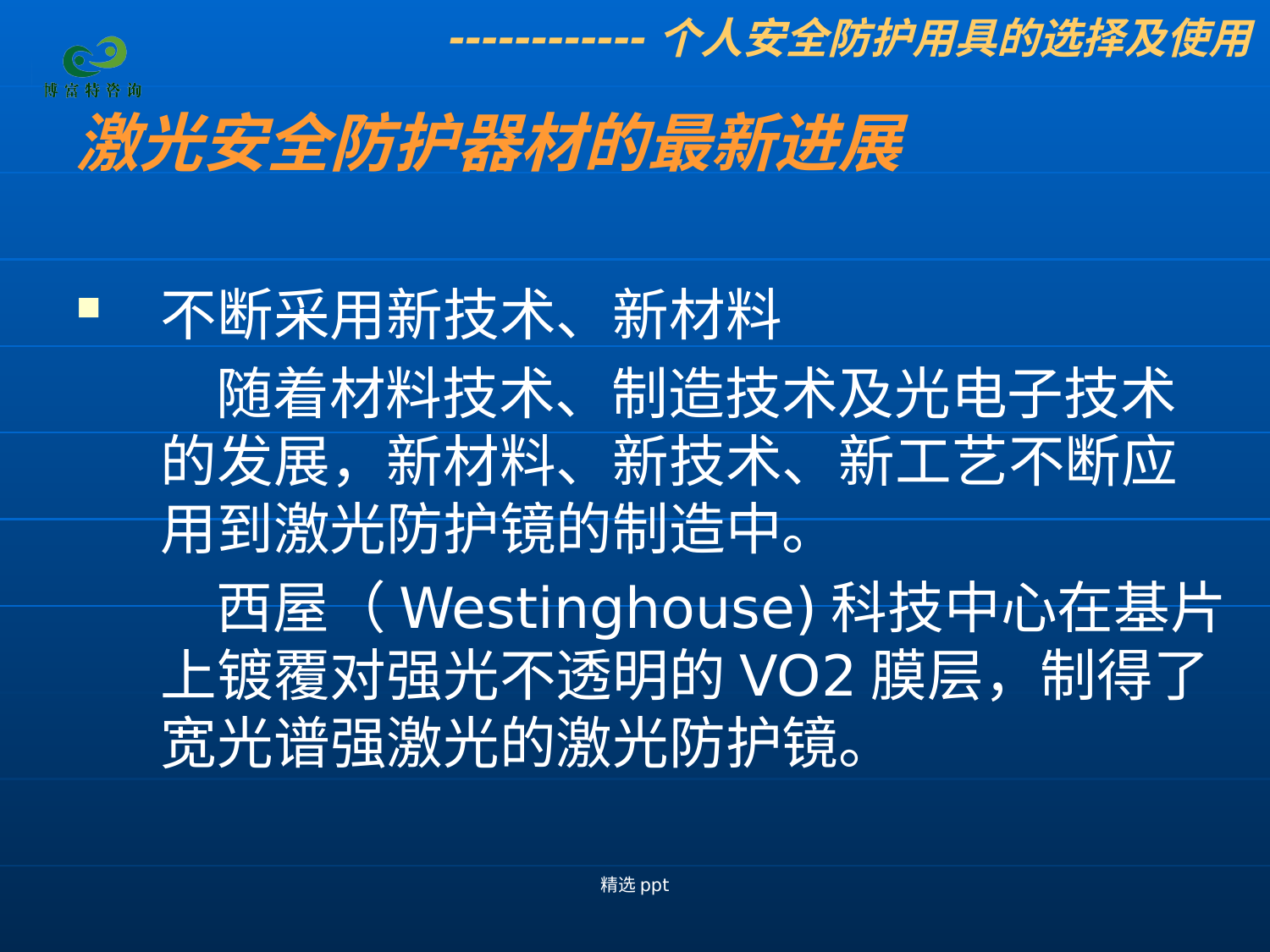

------------个人安全防护用具的选择及使用
激光安全防护器材的最新进展

不断采用新技术、新材料
          随着材料技术、制造技术及光电子技术的发展，新材料、新技术、新工艺不断应用到激光防护镜的制造中。
          西屋（Westinghouse)科技中心在基片上镀覆对强光不透明的VO2膜层，制得了宽光谱强激光的激光防护镜。

65
精选ppt